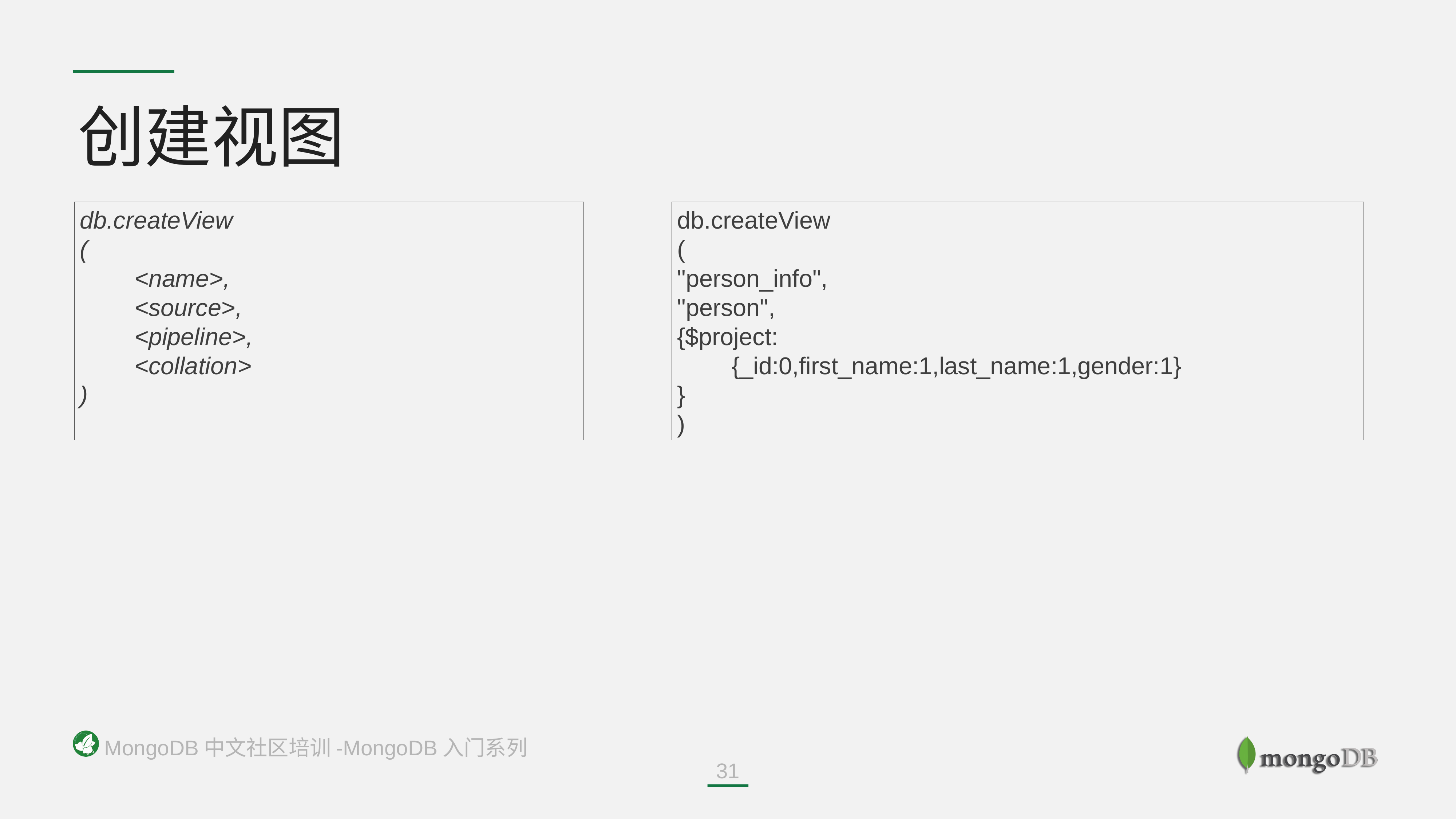

创建视图
db.createView
(
	<name>,
	<source>,
	<pipeline>,
	<collation>
)

db.createView
(
"person_info",
"person",
{$project:
	{_id:0,first_name:1,last_name:1,gender:1}
}
)